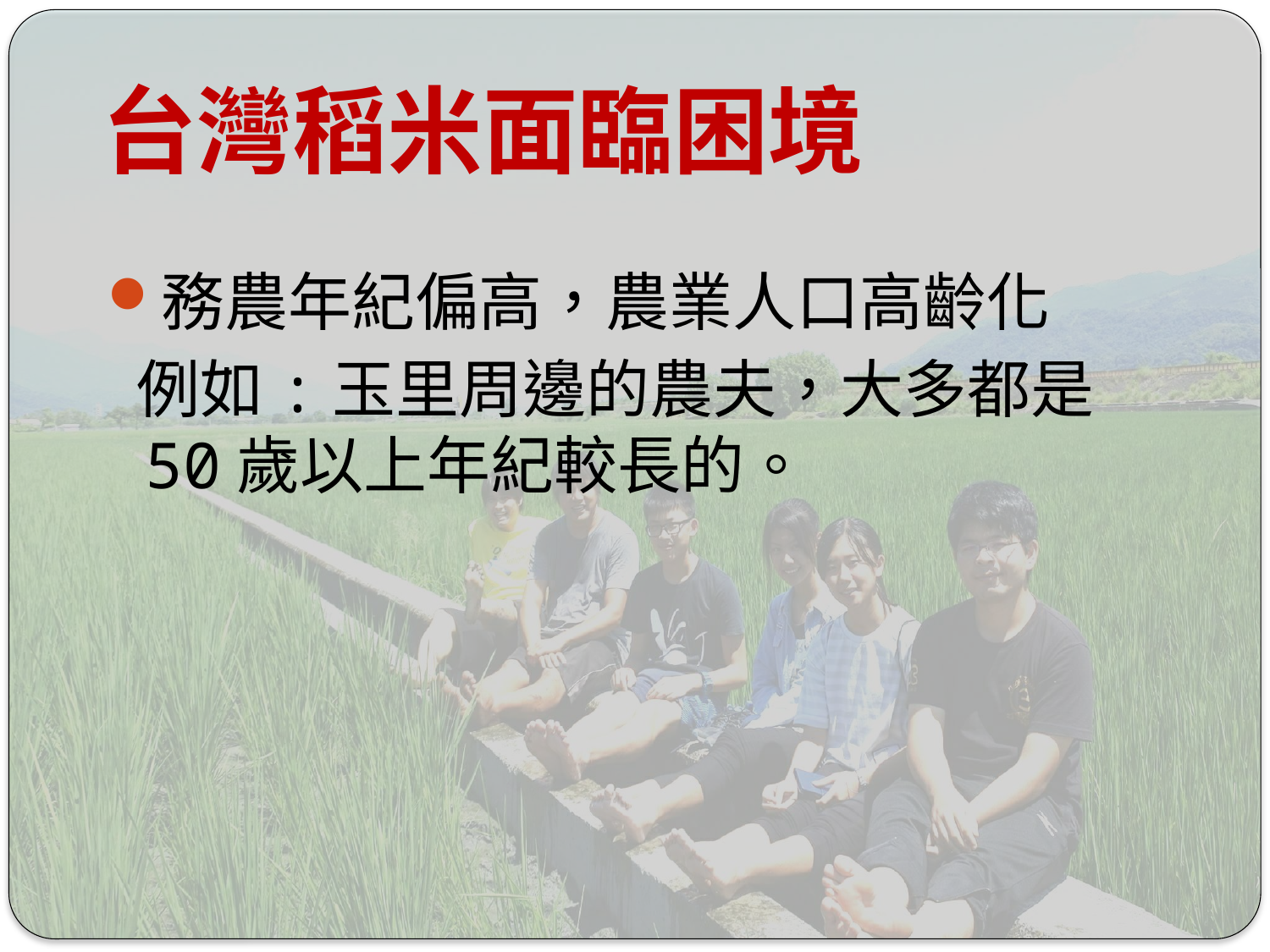

# 台灣稻米面臨困境
務農年紀偏高，農業人口高齡化
 例如:玉里周邊的農夫，大多都是50歲以上年紀較長的。